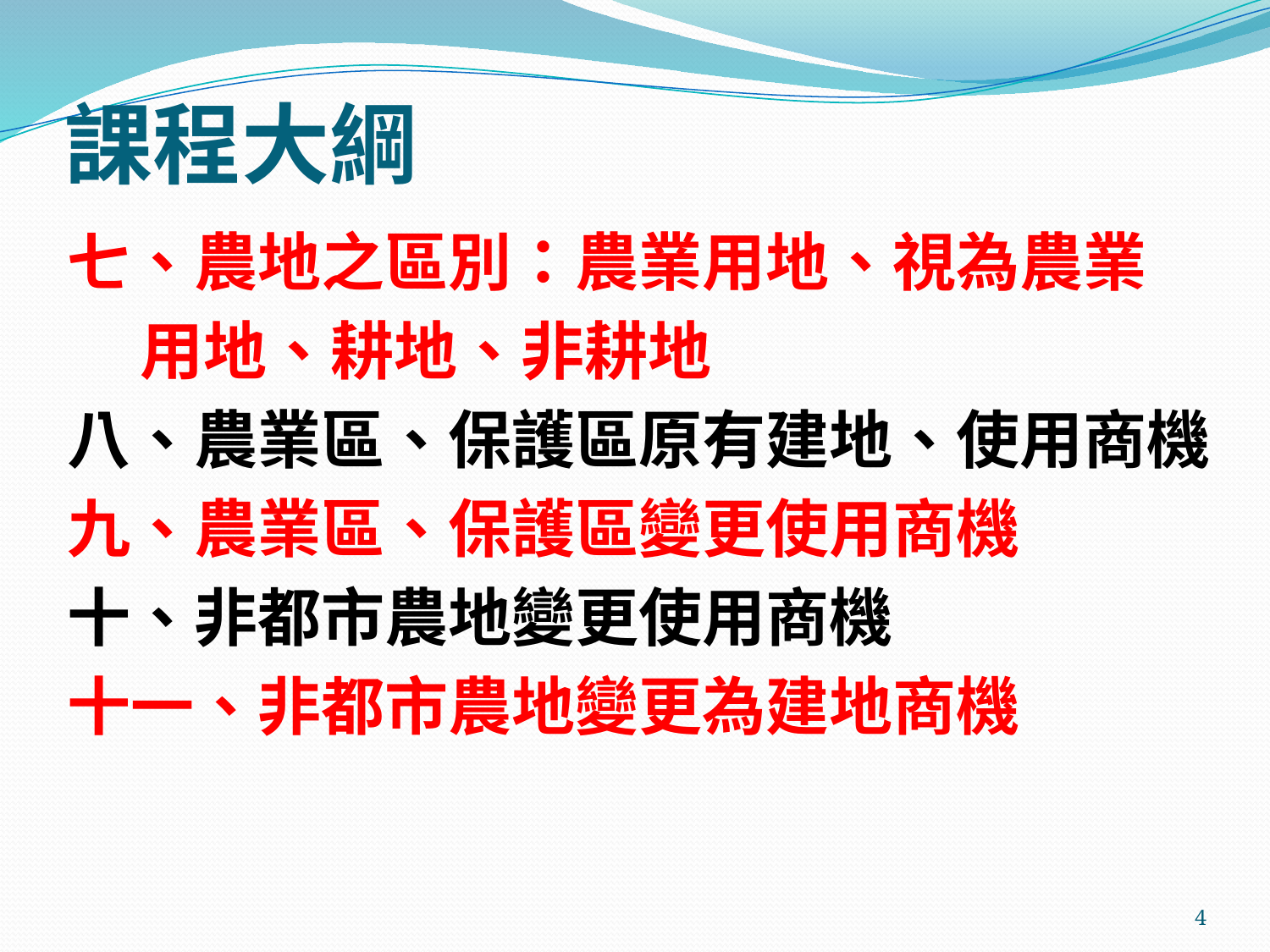

# 課程大綱
七、農地之區別：農業用地、視為農業
    用地、耕地、非耕地
八、農業區、保護區原有建地、使用商機
九、農業區、保護區變更使用商機
十、非都市農地變更使用商機
十一、非都市農地變更為建地商機

4